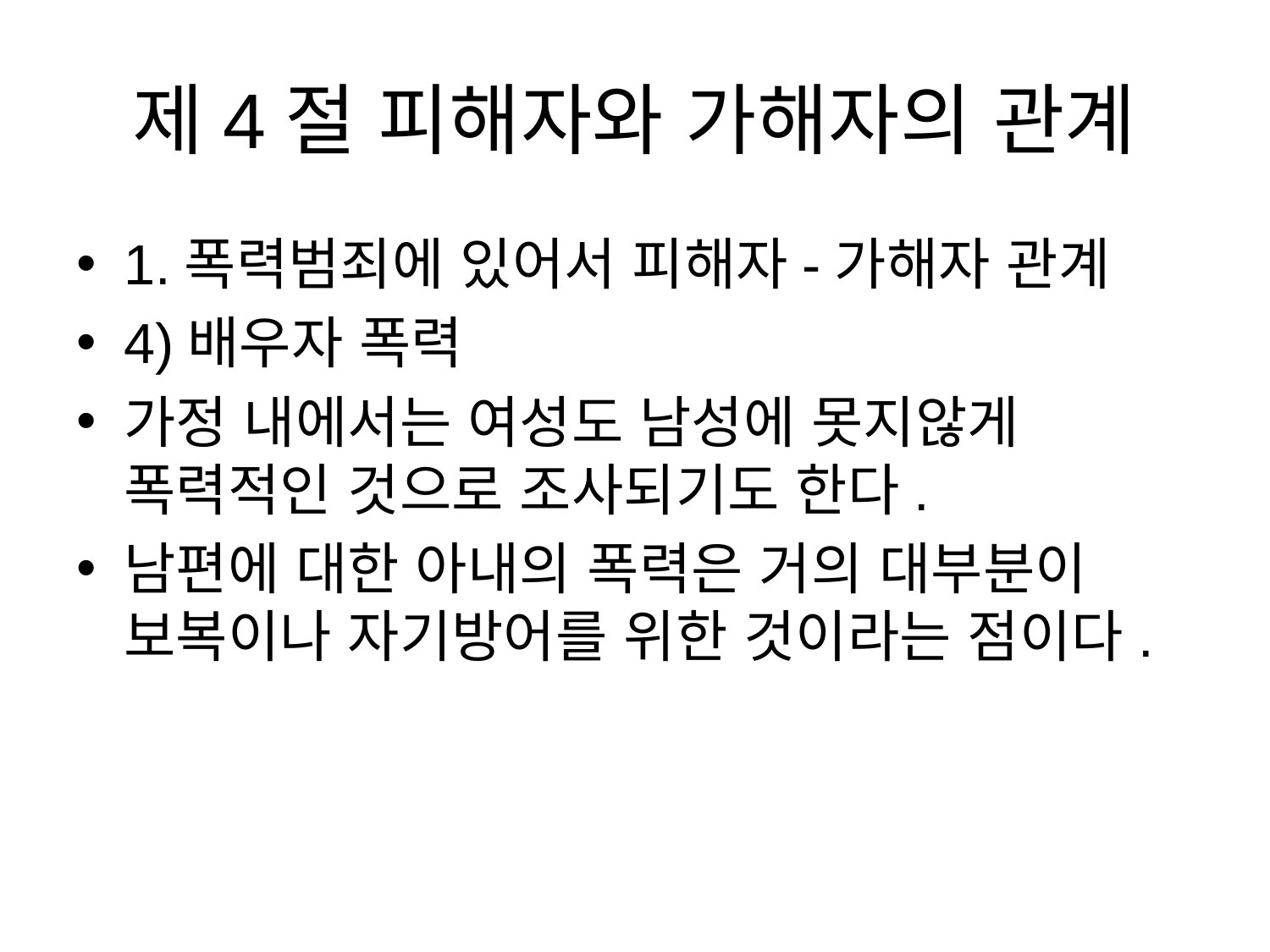

# 제4절 피해자와 가해자의 관계
1.폭력범죄에 있어서 피해자-가해자 관계
4)배우자 폭력
가정 내에서는 여성도 남성에 못지않게 폭력적인 것으로 조사되기도 한다.
남편에 대한 아내의 폭력은 거의 대부분이 보복이나 자기방어를 위한 것이라는 점이다.